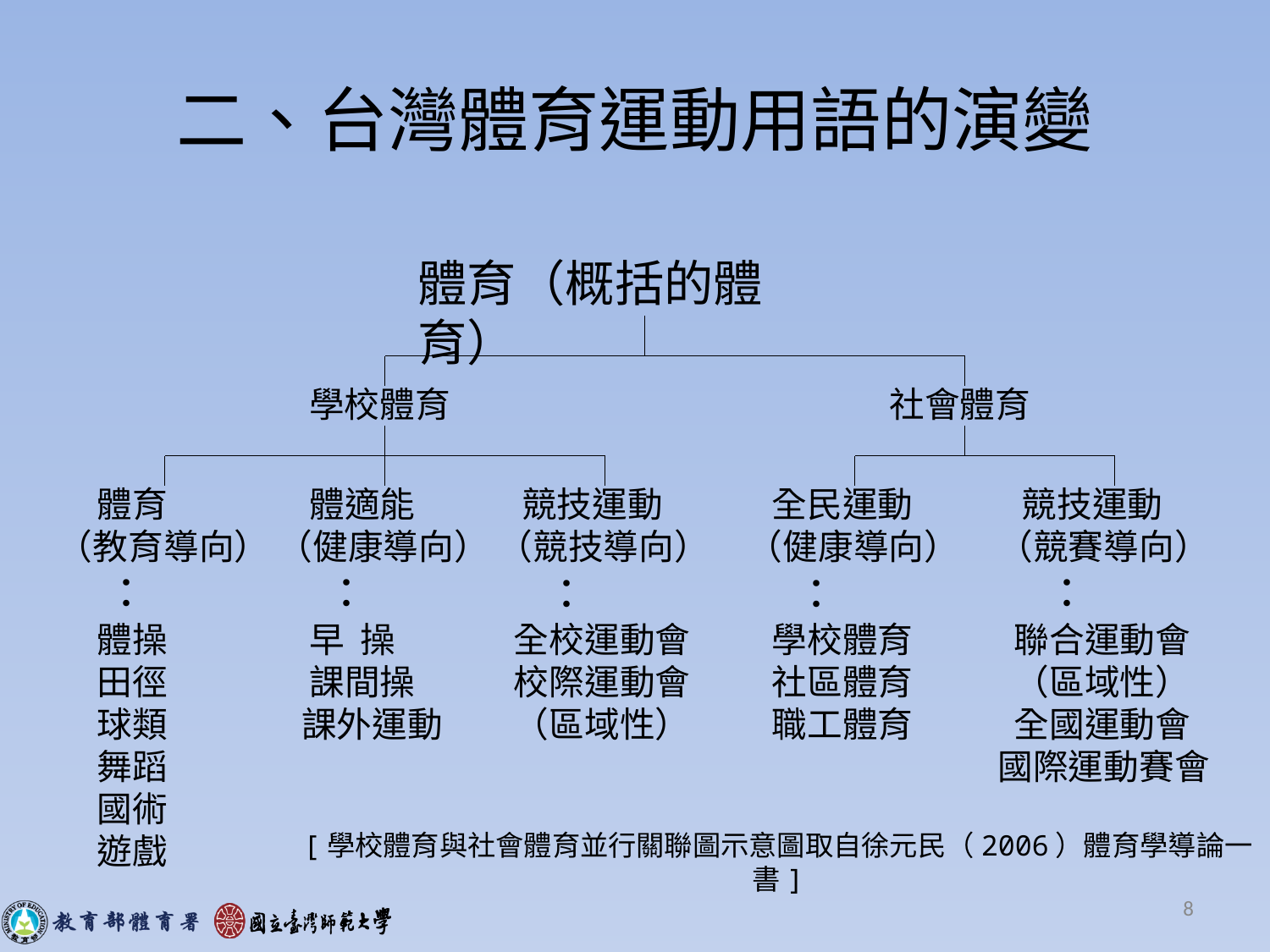

# 二、台灣體育運動用語的演變
體育（概括的體育）
學校體育
社會體育
    體育
（教育導向）
    ：
    體操
    田徑
    球類
    舞蹈
    國術
    遊戲
   體適能
（健康導向）
    ：
   早  操
   課間操
  課外運動

  競技運動
（競技導向）
    ：
 全校運動會
 校際運動會
 （區域性）
  全民運動
（健康導向）
    ：
  學校體育
  社區體育
  職工體育
  競技運動
（競賽導向）
    ：
 聯合運動會
 （區域性）
 全國運動會
國際運動賽會
[學校體育與社會體育並行關聯圖示意圖取自徐元民（2006）體育學導論一書]
8